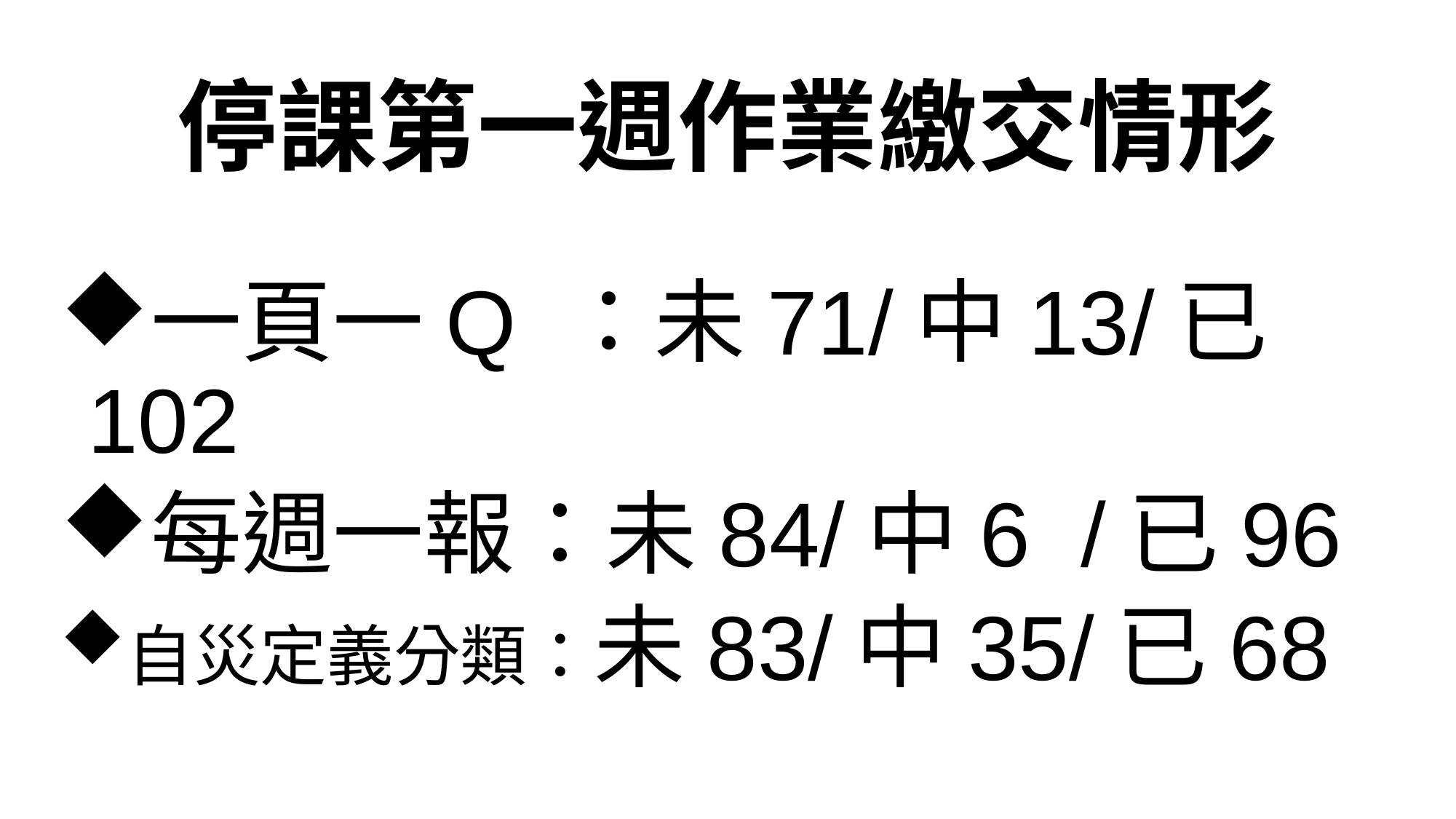

# 停課第一週作業繳交情形
一頁一Q ：未71/中13/已102
每週一報：未84/中6  /已96
自災定義分類：未83/中35/已68